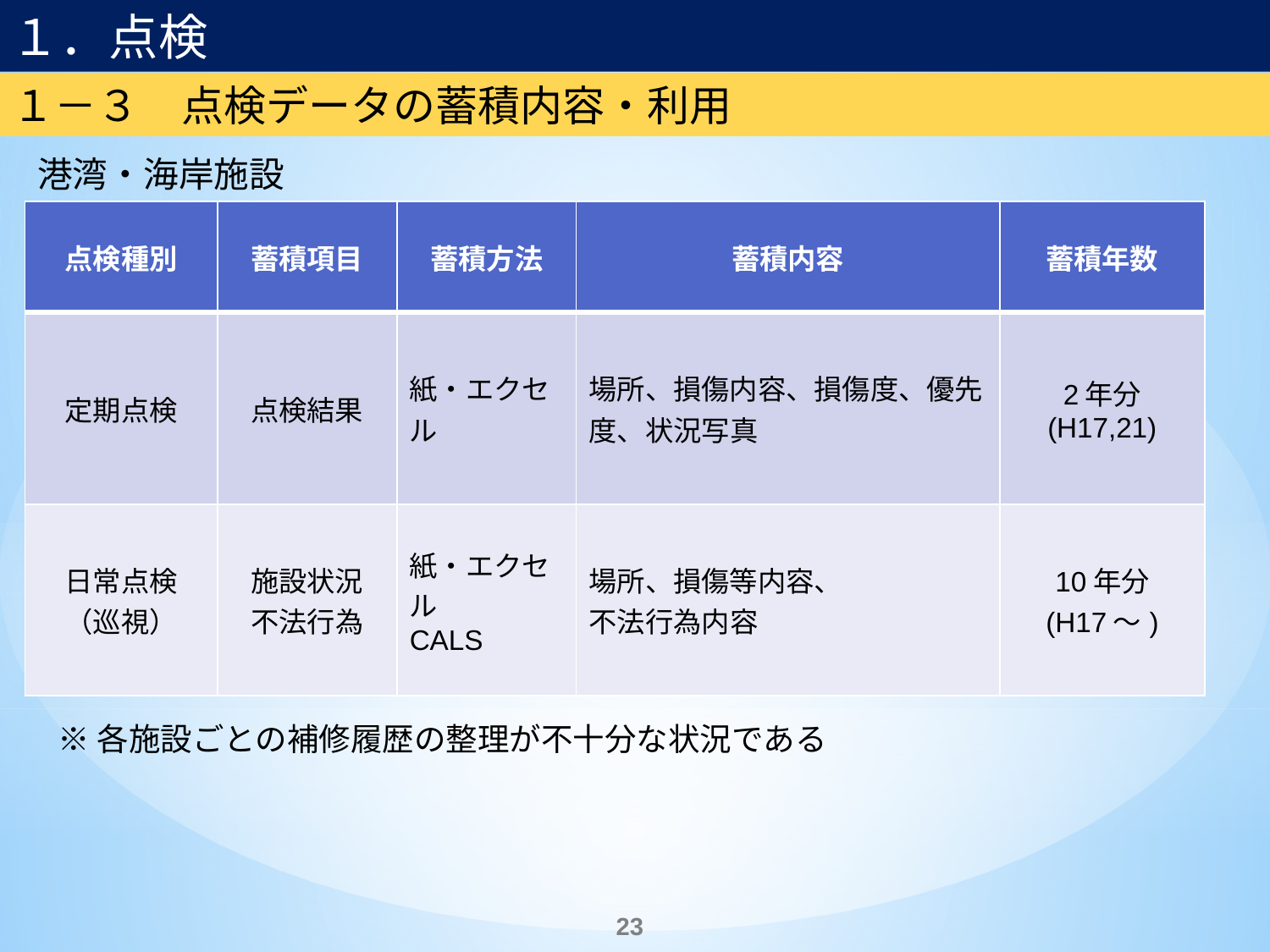

１．点検
１－３　点検データの蓄積内容・利用
≪修正箇所≫
ページ追加
港湾・海岸施設
| 点検種別 | 蓄積項目 | 蓄積方法 | 蓄積内容 | 蓄積年数 |
| --- | --- | --- | --- | --- |
| 定期点検 | 点検結果 | 紙・エクセル | 場所、損傷内容、損傷度、優先度、状況写真 | 2年分 (H17,21) |
| 日常点検 （巡視） | 施設状況 不法行為 | 紙・エクセル CALS | 場所、損傷等内容、 不法行為内容 | 10年分 (H17～) |
※各施設ごとの補修履歴の整理が不十分な状況である
23